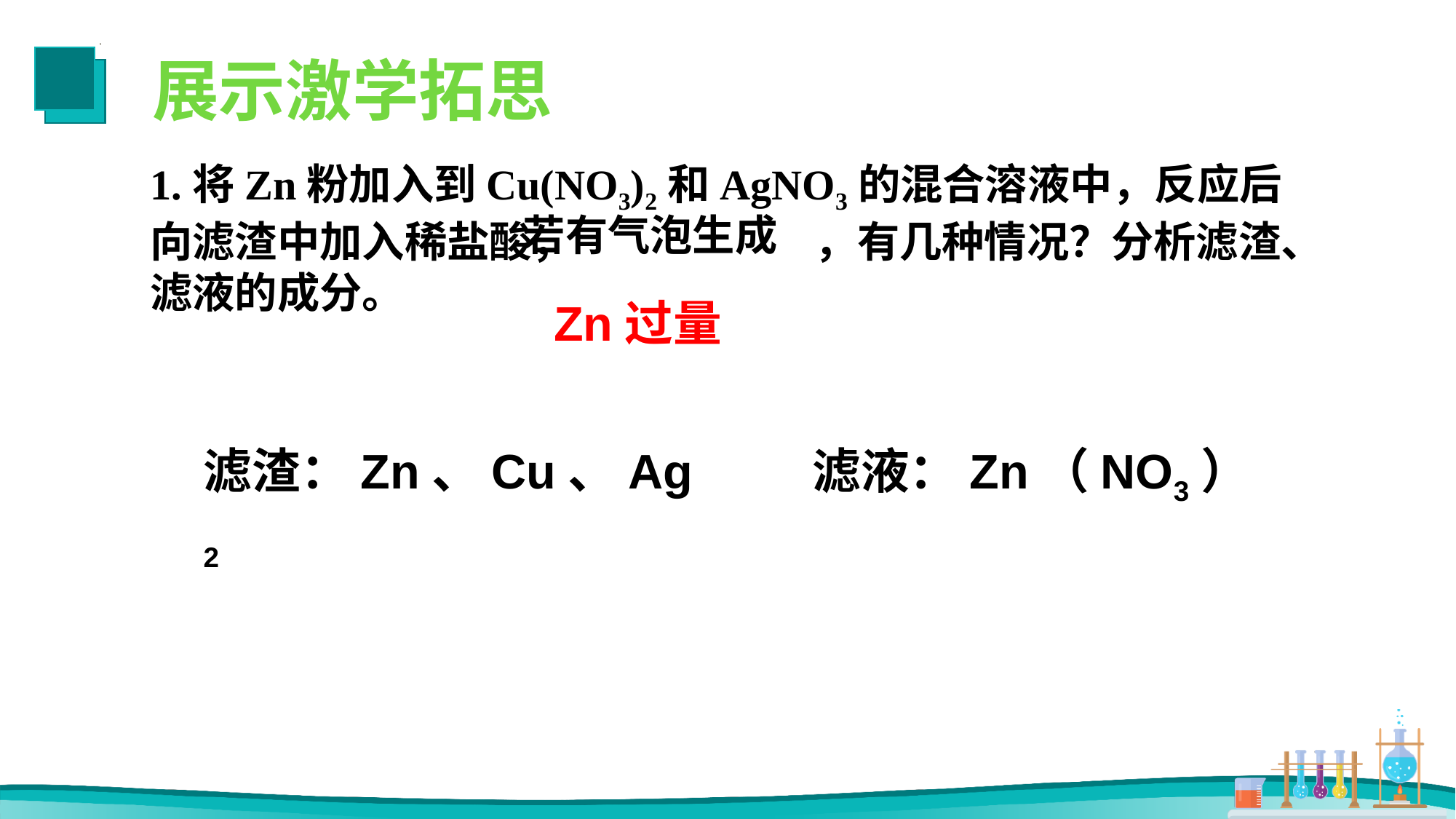

展示激学拓思
1.将Zn粉加入到Cu(NO3)2和AgNO3的混合溶液中，反应后向滤渣中加入稀盐酸，                         ，有几种情况？分析滤渣、滤液的成分。

若有气泡生成
Zn过量

滤渣：Zn、Cu、Ag        滤液：Zn（NO3）2